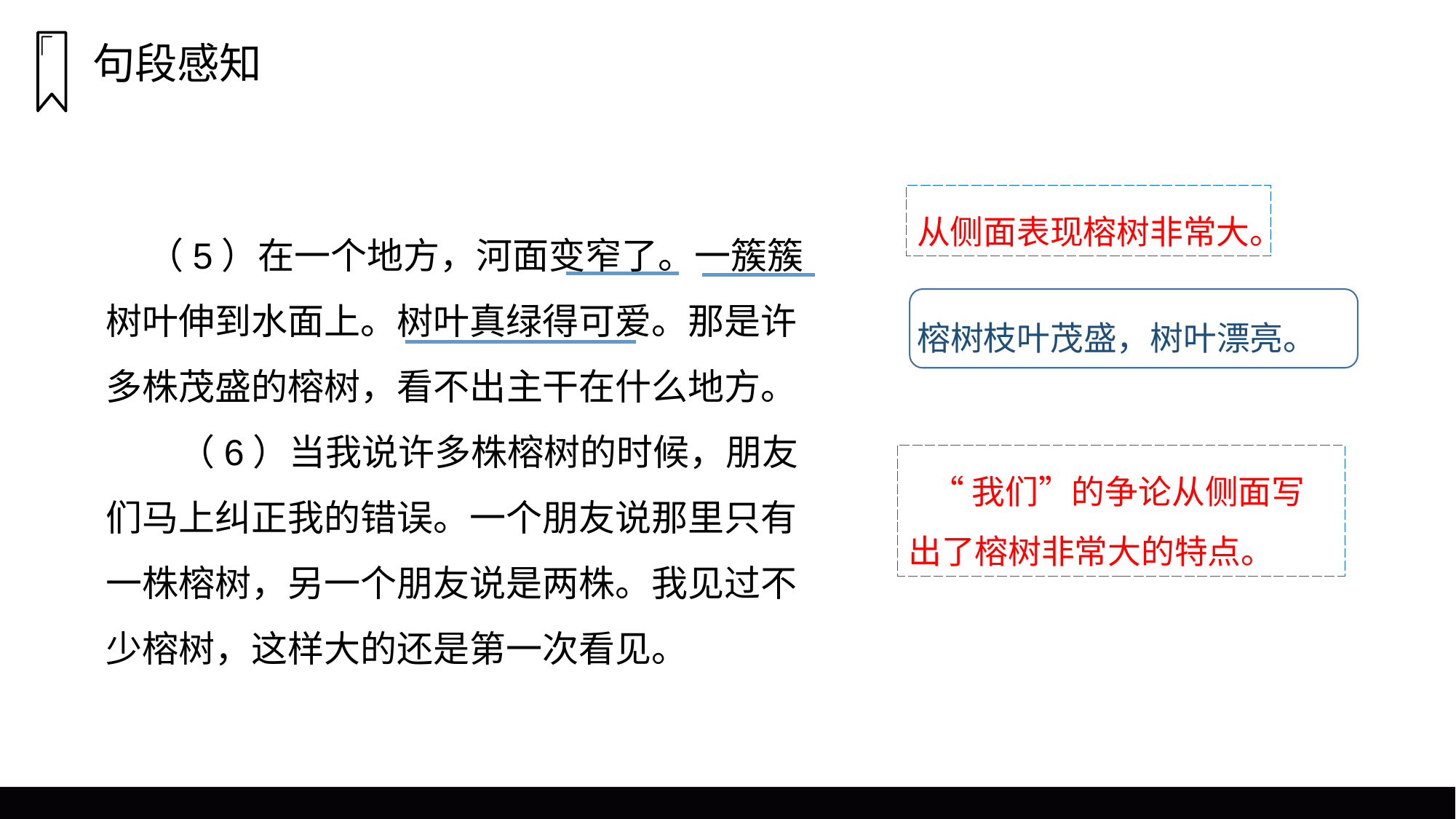

句段感知
从侧面表现榕树非常大。
    （5）在一个地方，河面变窄了。一簇簇树叶伸到水面上。树叶真绿得可爱。那是许多株茂盛的榕树，看不出主干在什么地方。
　　（6）当我说许多株榕树的时候，朋友们马上纠正我的错误。一个朋友说那里只有一株榕树，另一个朋友说是两株。我见过不少榕树，这样大的还是第一次看见。

榕树枝叶茂盛，树叶漂亮。
   “我们”的争论从侧面写出了榕树非常大的特点。